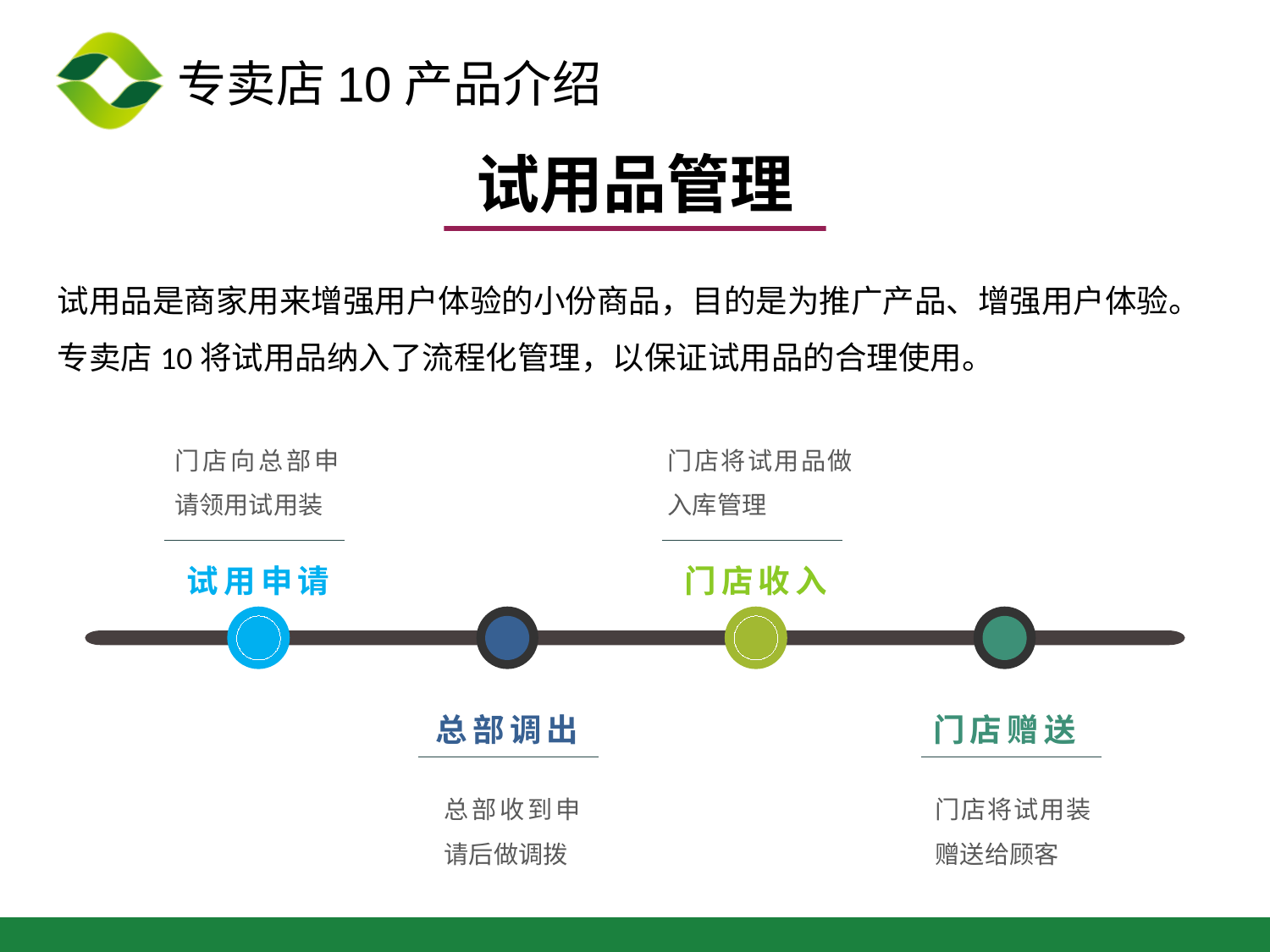

试用品管理

试用品是商家用来增强用户体验的小份商品，目的是为推广产品、增强用户体验。专卖店10将试用品纳入了流程化管理，以保证试用品的合理使用。
门店向总部申请领用试用装
门店将试用品做入库管理
试用申请
门店收入

总部调出
门店赠送
总部收到申请后做调拨
门店将试用装赠送给顾客